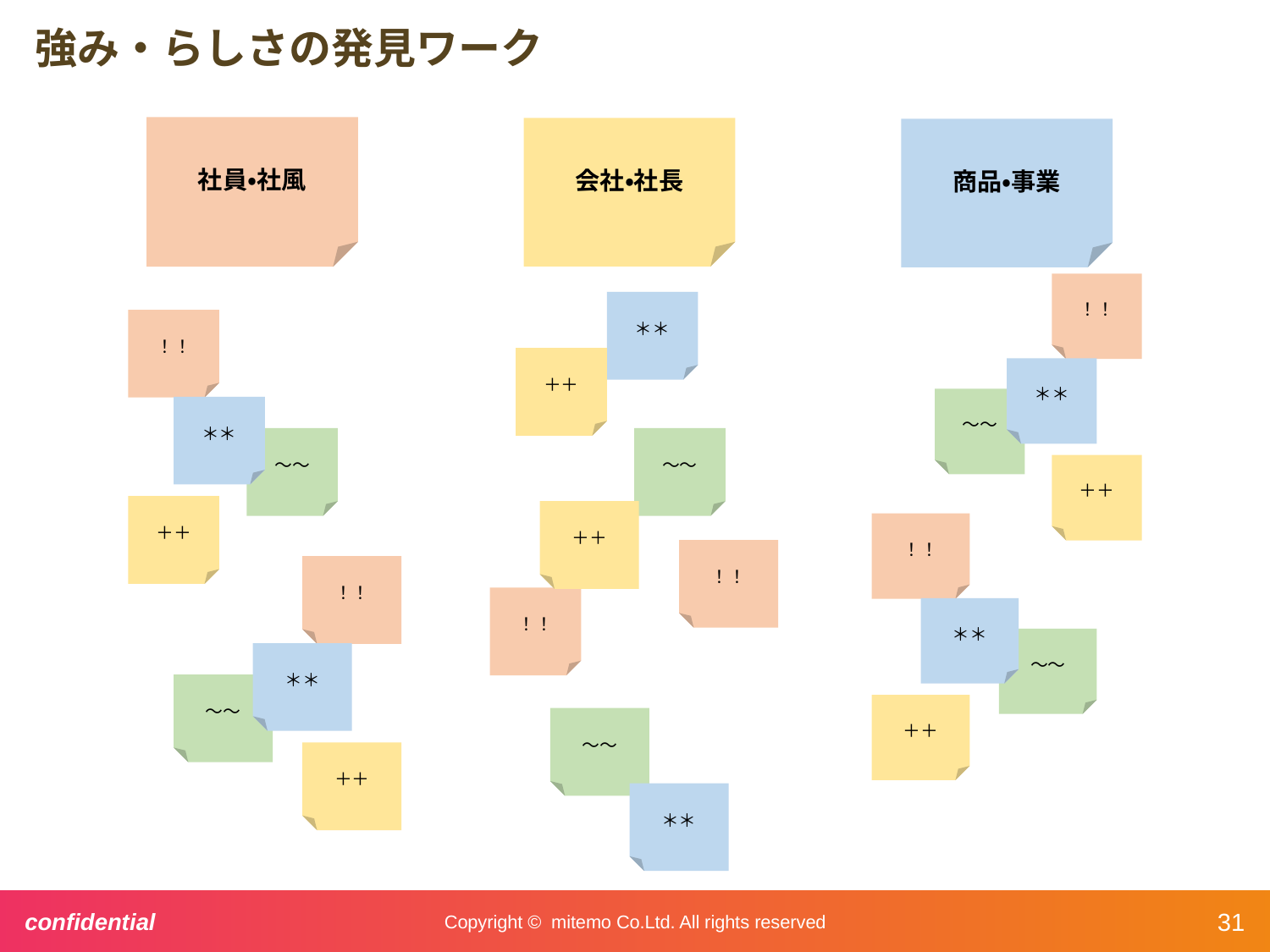

# 強み・らしさの発見ワーク
社員・社風
会社・社長
商品・事業
！！
＊＊
〜〜
＋＋
！！
＊＊
〜〜
＋＋
＊＊
！！
＋＋
＊＊
〜〜
〜〜
＋＋
＋＋
！！
！！
＊＊
〜〜
＋＋
！！
〜〜
＊＊